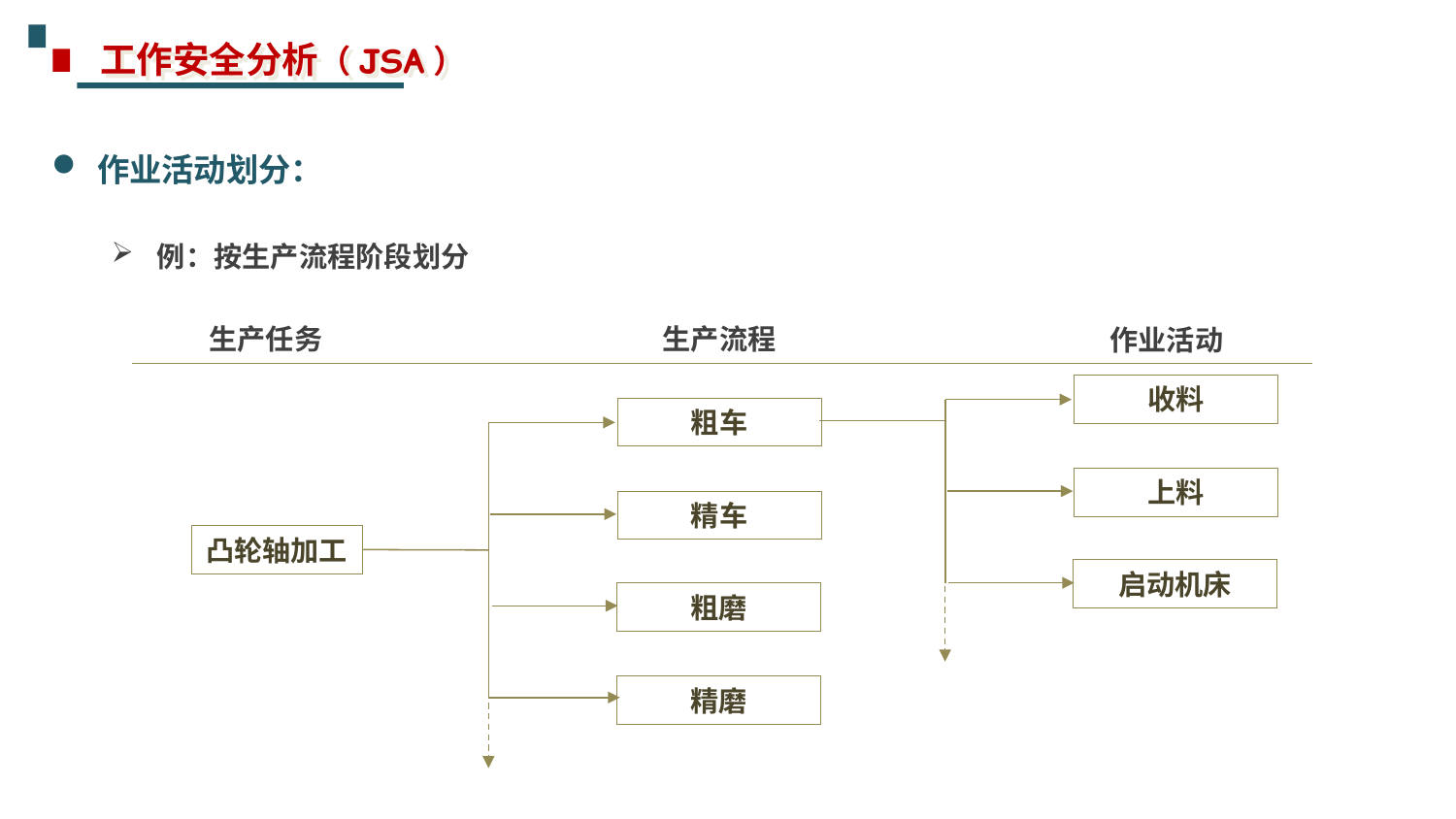

工作安全分析（JSA）

作业活动划分：
例：按生产流程阶段划分
生产任务
生产流程
作业活动
收料
粗车
上料
精车
凸轮轴加工
启动机床
粗磨
精磨
19